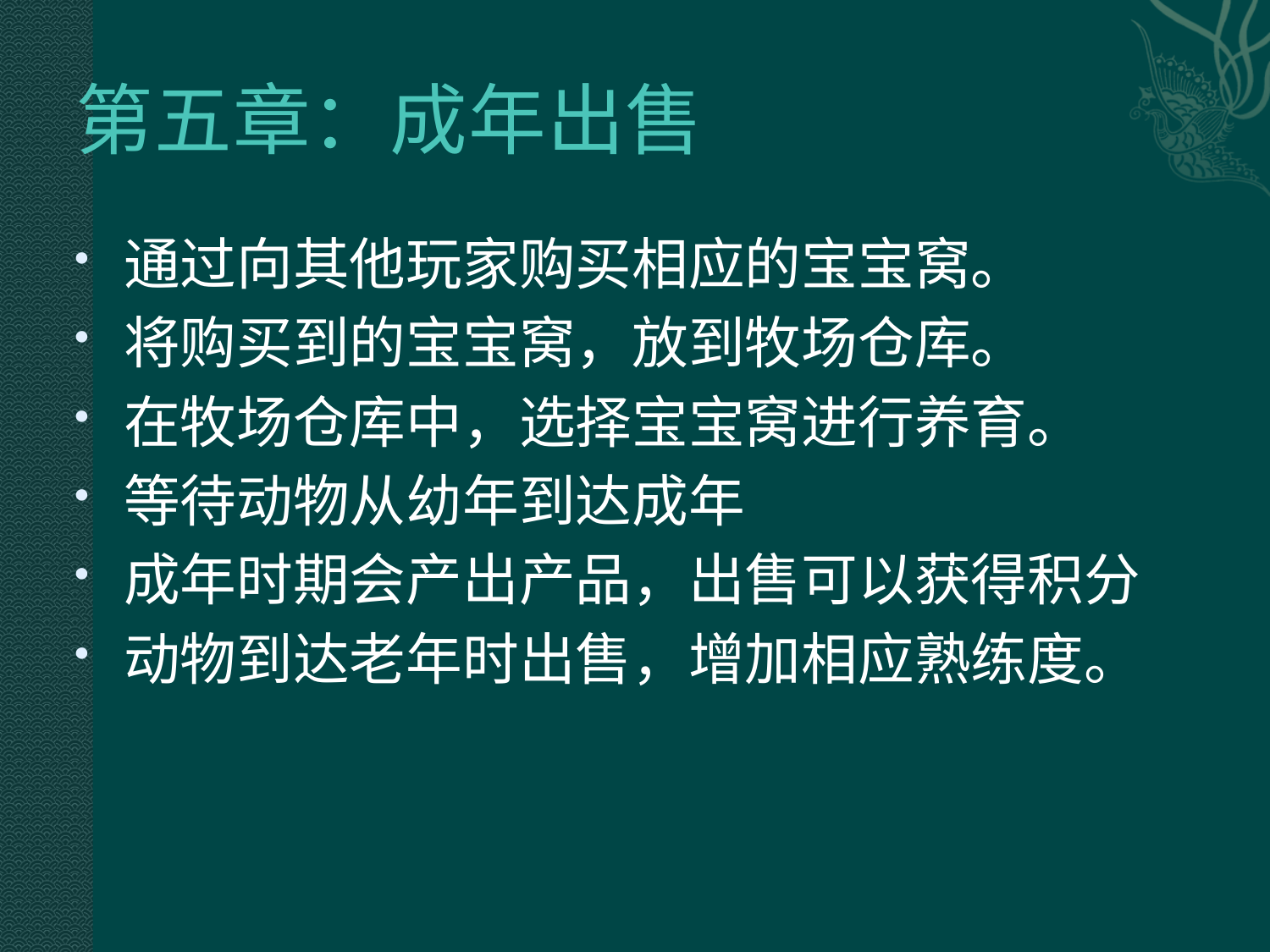

# 第五章：成年出售
通过向其他玩家购买相应的宝宝窝。
将购买到的宝宝窝，放到牧场仓库。
在牧场仓库中，选择宝宝窝进行养育。
等待动物从幼年到达成年
成年时期会产出产品，出售可以获得积分
动物到达老年时出售，增加相应熟练度。